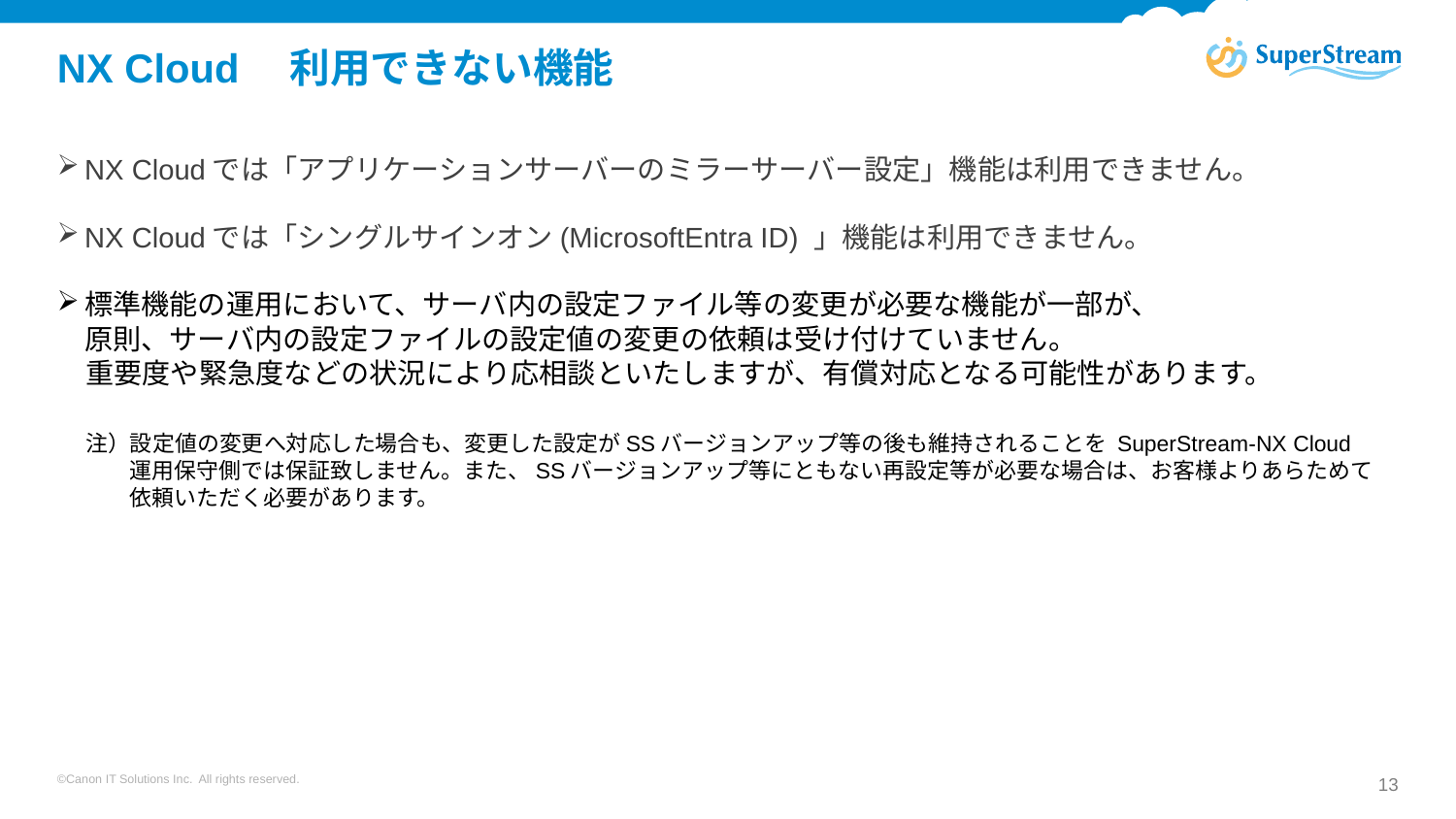

# NX Cloud　利用できない機能
NX Cloudでは「アプリケーションサーバーのミラーサーバー設定」機能は利用できません。

NX Cloudでは「シングルサインオン(MicrosoftEntra ID) 」機能は利用できません。

標準機能の運用において、サーバ内の設定ファイル等の変更が必要な機能が一部が、
原則、サーバ内の設定ファイルの設定値の変更の依頼は受け付けていません。
　重要度や緊急度などの状況により応相談といたしますが、有償対応となる可能性があります。

　注）設定値の変更へ対応した場合も、変更した設定がSSバージョンアップ等の後も維持されることを SuperStream-NX Cloud
　　　 運用保守側では保証致しません。また、SSバージョンアップ等にともない再設定等が必要な場合は、お客様よりあらためて
　　　 依頼いただく必要があります。

©Canon IT Solutions Inc.  All rights reserved.
13